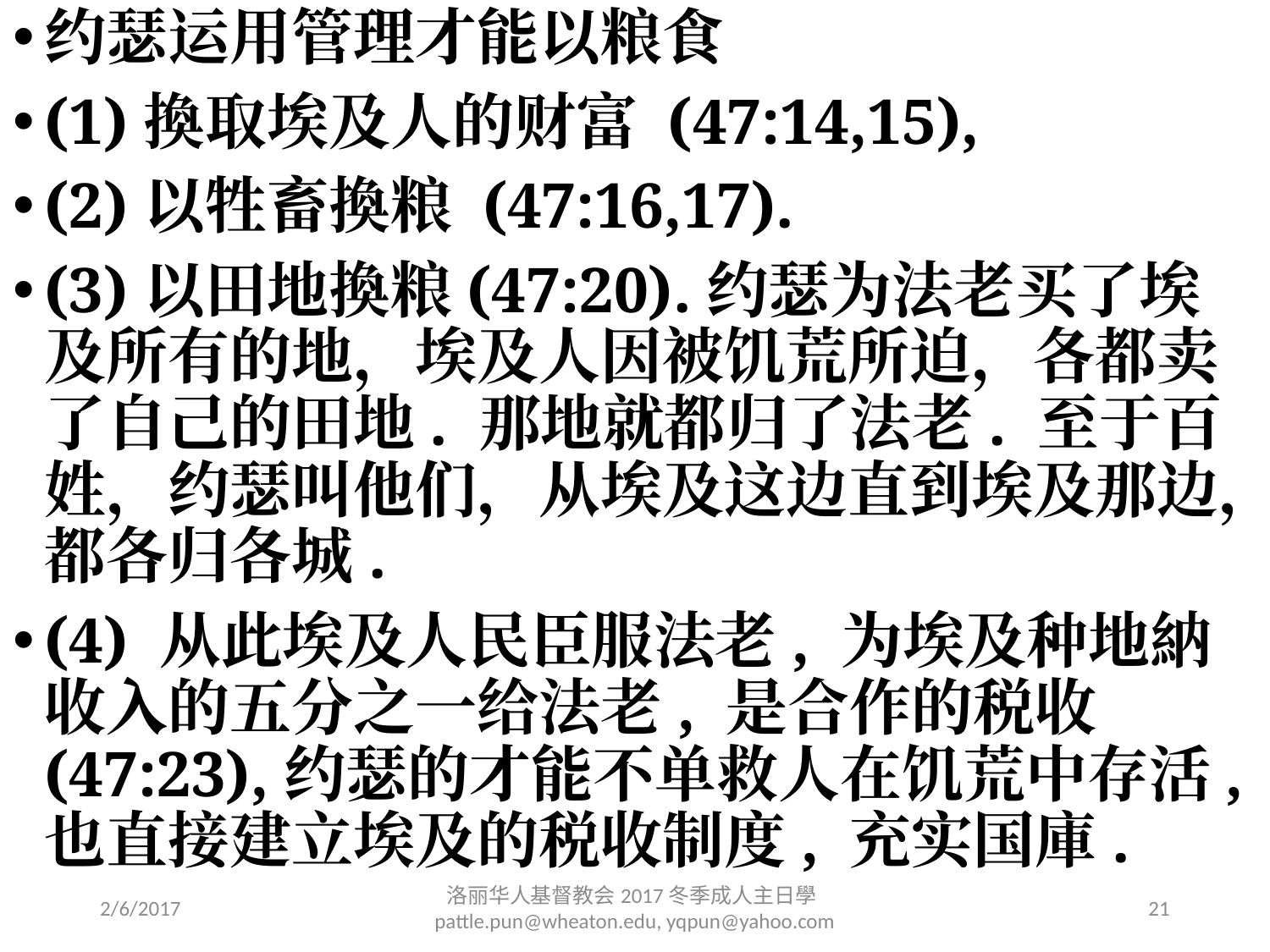

约瑟运用管理才能以粮食
(1)換取埃及人的财富 (47:14,15),
(2)以牲畜換粮 (47:16,17).
(3)以田地換粮(47:20).约瑟为法老买了埃及所有的地，埃及人因被饥荒所迫，各都卖了自己的田地. 那地就都归了法老. 至于百姓，约瑟叫他们，从埃及这边直到埃及那边，都各归各城.
(4) 从此埃及人民臣服法老, 为埃及种地納收入的五分之一给法老, 是合作的税收(47:23),约瑟的才能不单救人在饥荒中存活, 也直接建立埃及的税收制度, 充实国庫.
2/6/2017
洛丽华⼈基督教会2017冬季成⼈主⽇學  pattle.pun@wheaton.edu, yqpun@yahoo.com
21